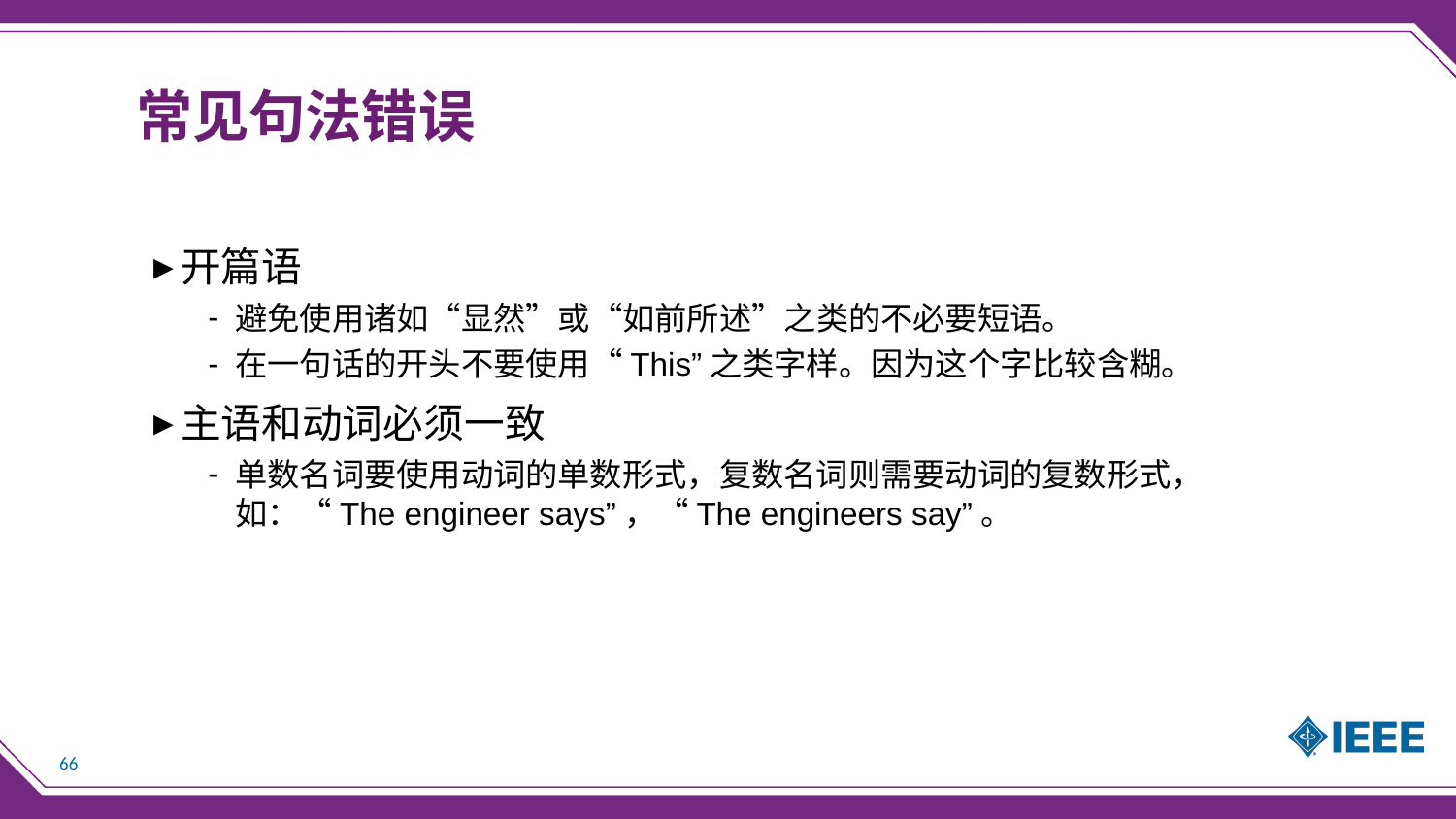

# 常见句法错误
开篇语
避免使用诸如“显然”或“如前所述”之类的不必要短语。
在一句话的开头不要使用“This”之类字样。因为这个字比较含糊。
主语和动词必须一致
单数名词要使用动词的单数形式，复数名词则需要动词的复数形式，如：“The engineer says”，“The engineers say”。

66